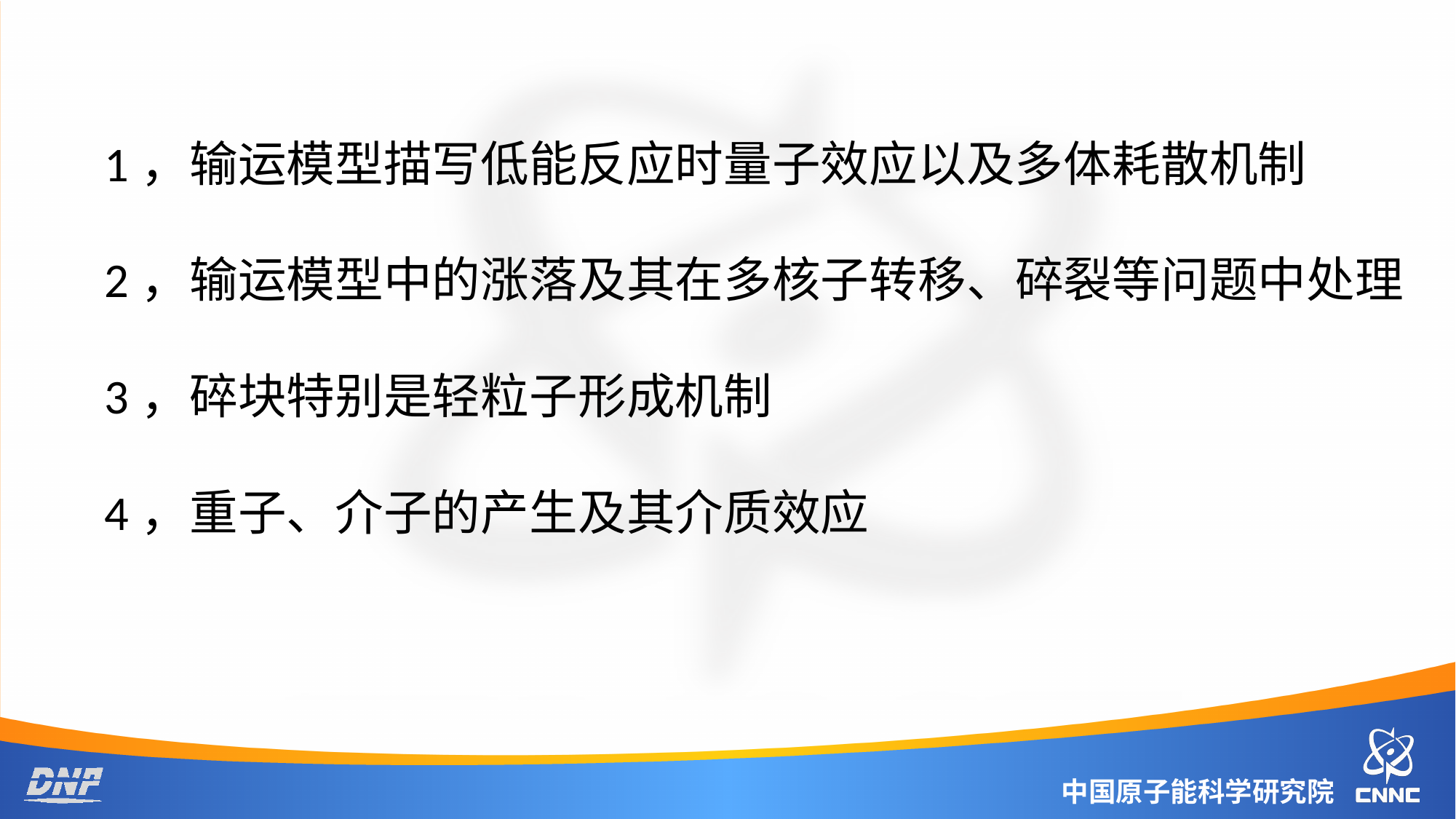

1，输运模型描写低能反应时量子效应以及多体耗散机制

2，输运模型中的涨落及其在多核子转移、碎裂等问题中处理

3，碎块特别是轻粒子形成机制

4，重子、介子的产生及其介质效应